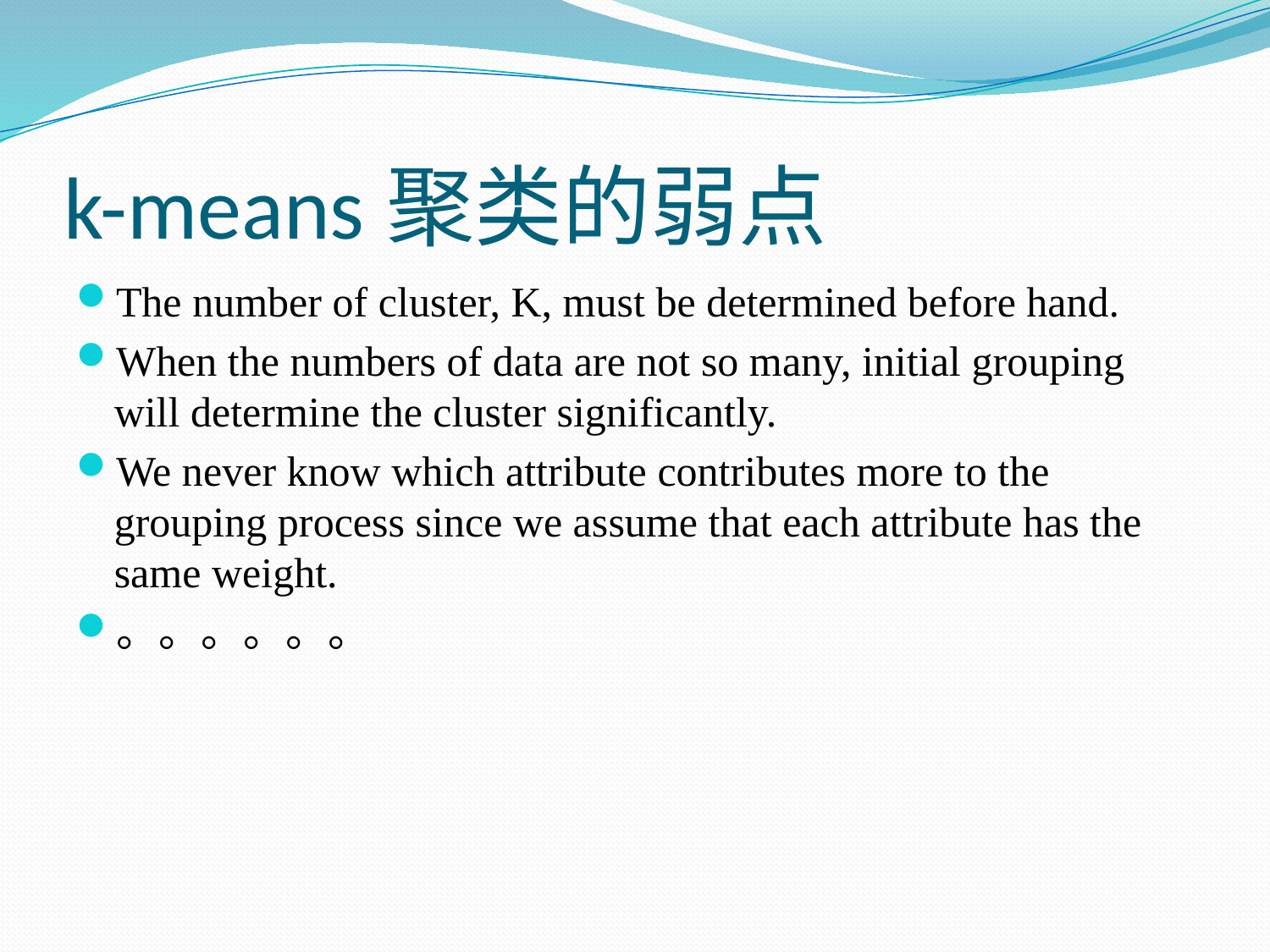

# k-means聚类的弱点
The number of cluster, K, must be determined before hand.
When the numbers of data are not so many, initial grouping will determine the cluster significantly.
We never know which attribute contributes more to the grouping process since we assume that each attribute has the same weight.
。。。。。。